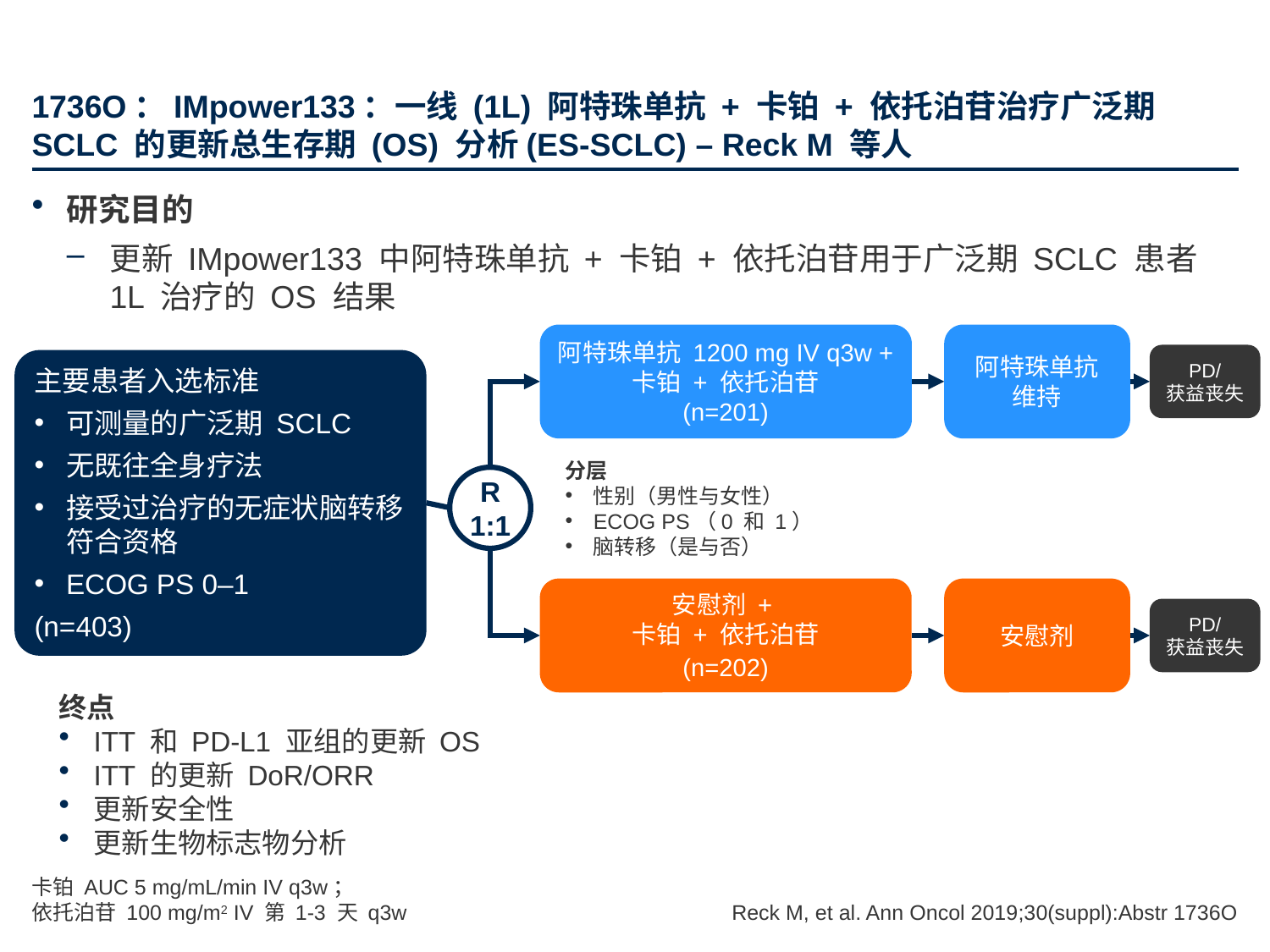

# 1736O：IMpower133：一线 (1L) 阿特珠单抗 + 卡铂 + 依托泊苷治疗广泛期 SCLC 的更新总生存期 (OS) 分析(ES-SCLC) – Reck M 等人
研究目的
更新 IMpower133 中阿特珠单抗 + 卡铂 + 依托泊苷用于广泛期 SCLC 患者 1L 治疗的 OS 结果
阿特珠单抗 1200 mg IV q3w + 卡铂 + 依托泊苷
(n=201)
阿特珠单抗
维持
PD/
获益丧失
主要患者入选标准
可测量的广泛期 SCLC
无既往全身疗法
接受过治疗的无症状脑转移符合资格
ECOG PS 0–1
(n=403)
分层
性别（男性与女性）
ECOG PS（0 和 1）
脑转移（是与否）
R
1:1
安慰剂 +
卡铂 + 依托泊苷
(n=202)
安慰剂
PD/
获益丧失
终点
ITT 和 PD-L1 亚组的更新 OS
ITT 的更新 DoR/ORR
更新安全性
更新生物标志物分析

卡铂 AUC 5 mg/mL/min IV q3w；
依托泊苷 100 mg/m2 IV 第 1-3 天 q3w
Reck M, et al. Ann Oncol 2019;30(suppl):Abstr 1736O